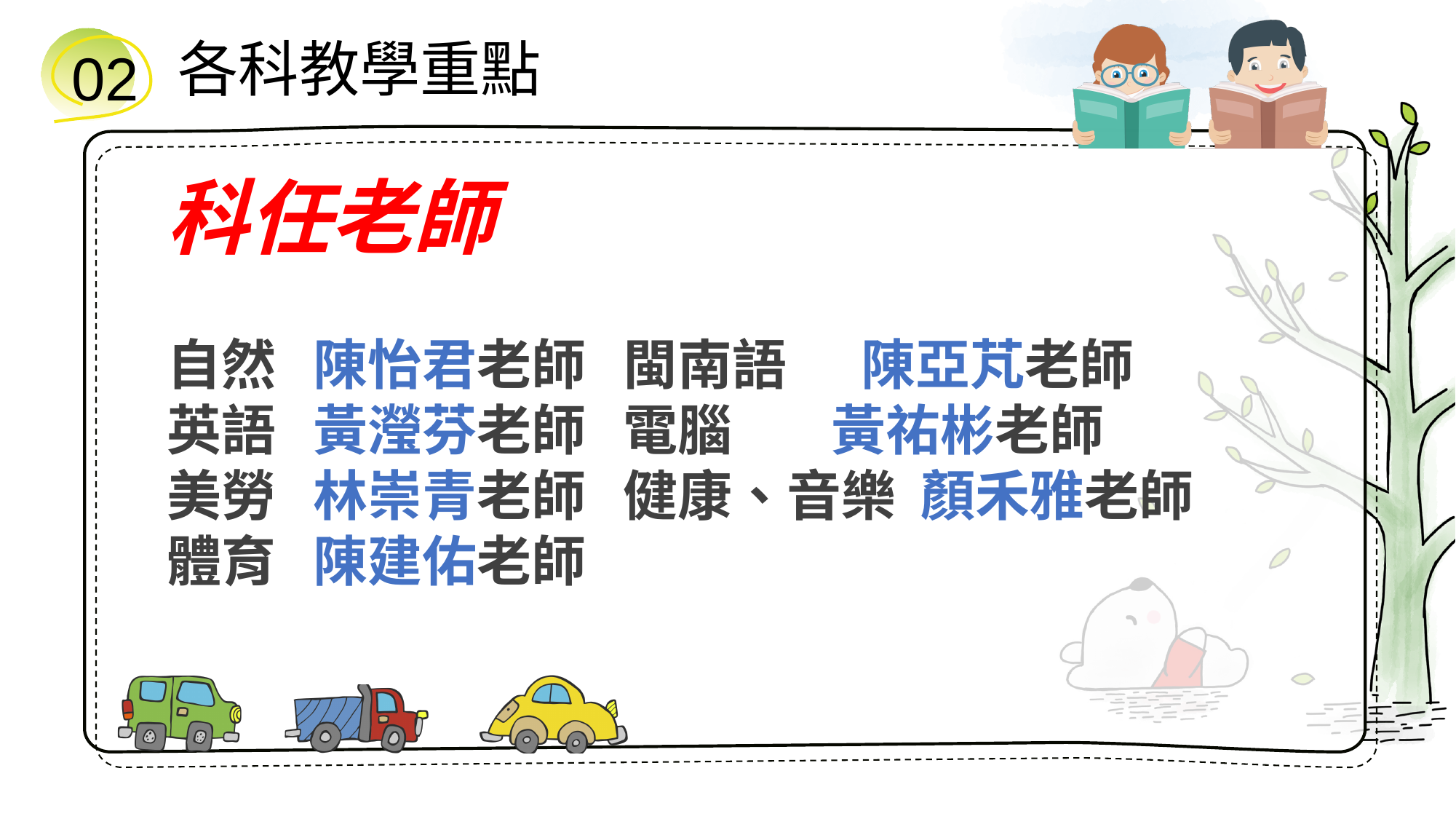

各科教學重點
02
科任老師

自然   陳怡君老師   閩南語      陳亞芃老師
英語   黃瀅芬老師   電腦        黃祐彬老師
美勞   林崇青老師   健康、音樂  顏禾雅老師
體育   陳建佑老師